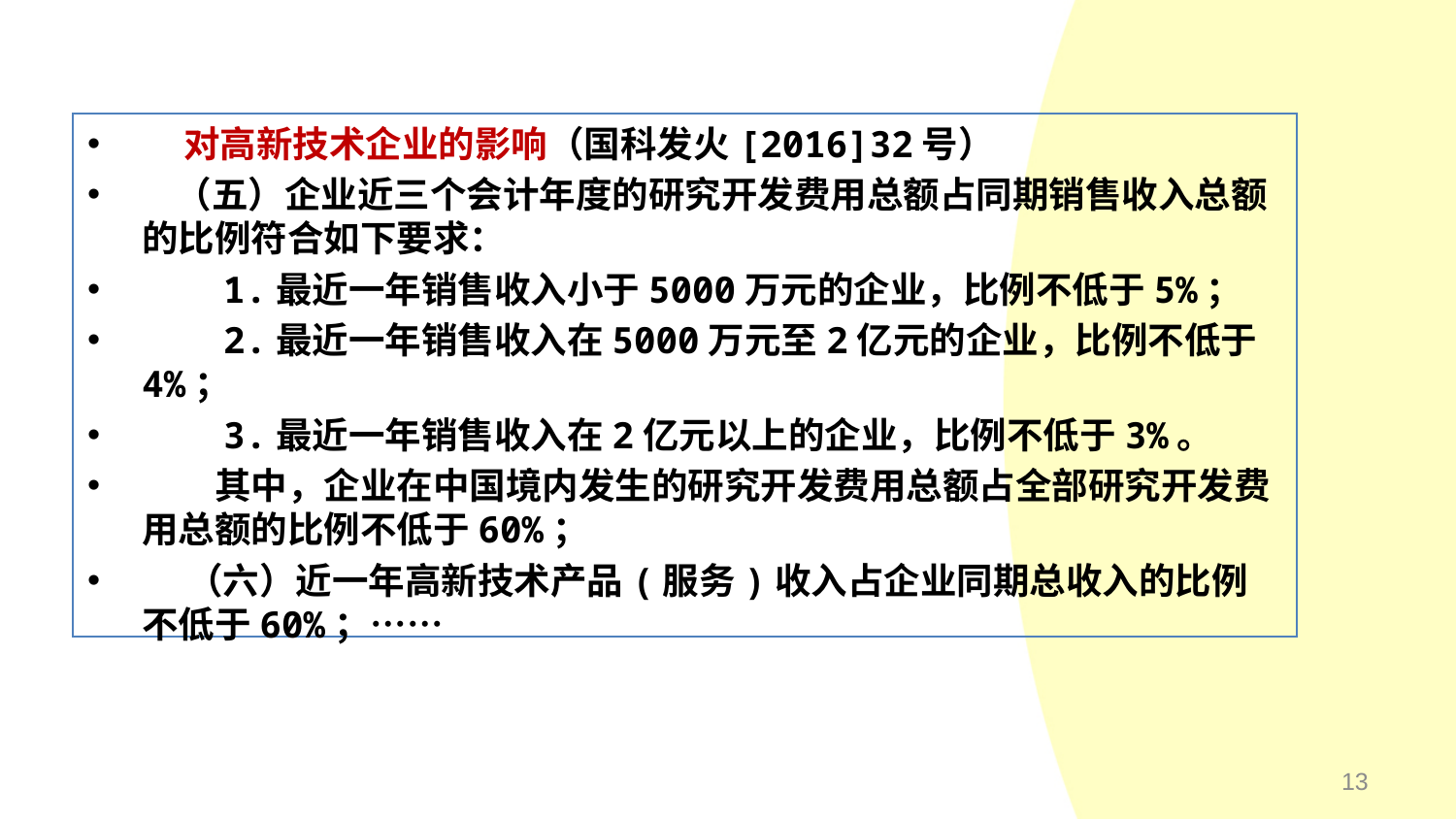

对高新技术企业的影响（国科发火[2016]32号）
   （五）企业近三个会计年度的研究开发费用总额占同期销售收入总额的比例符合如下要求：
　　1.最近一年销售收入小于5000万元的企业，比例不低于5%；
　　2.最近一年销售收入在5000万元至2亿元的企业，比例不低于4%；
　　3.最近一年销售收入在2亿元以上的企业，比例不低于3%。
　　其中，企业在中国境内发生的研究开发费用总额占全部研究开发费用总额的比例不低于60%；
　 （六）近一年高新技术产品(服务)收入占企业同期总收入的比例不低于60%；……

13